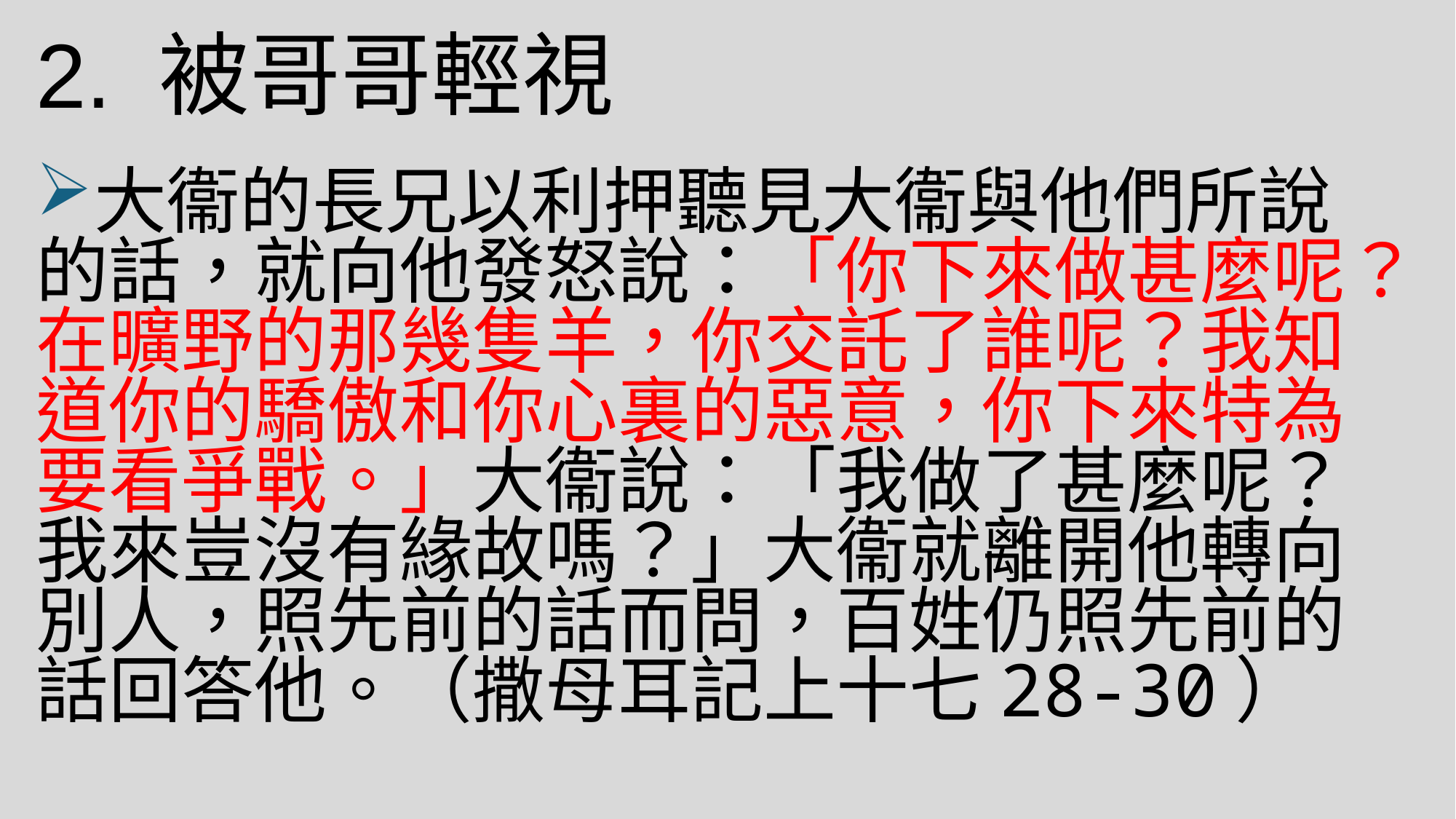

2. 被哥哥輕視
大衞的長兄以利押聽見大衞與他們所說的話，就向他發怒說：「你下來做甚麼呢？在曠野的那幾隻羊，你交託了誰呢？我知道你的驕傲和你心裏的惡意，你下來特為要看爭戰。」大衞說：「我做了甚麼呢？我來豈沒有緣故嗎？」大衞就離開他轉向別人，照先前的話而問，百姓仍照先前的話回答他。（撒母耳記上十七28-30）